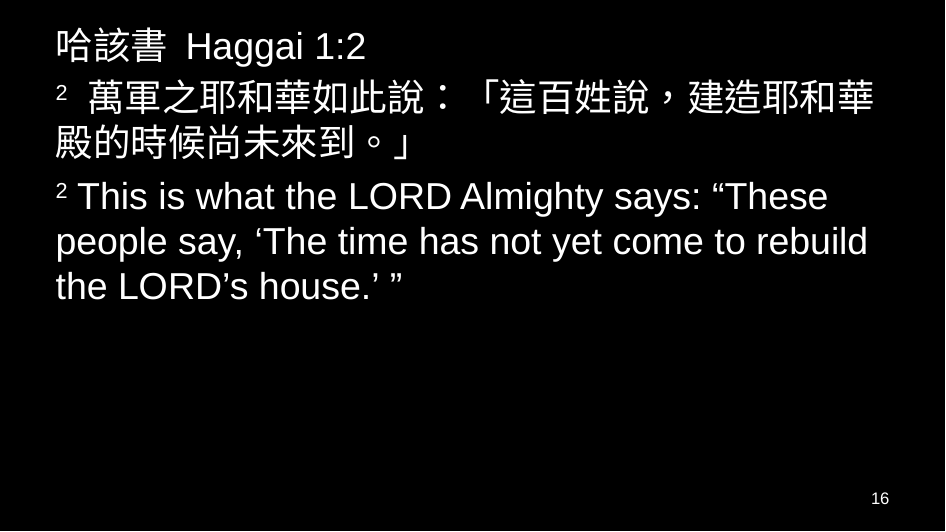

哈該書 Haggai 1:2
2 萬軍之耶和華如此說：「這百姓說，建造耶和華殿的時候尚未來到。」
2 This is what the Lord Almighty says: “These people say, ‘The time has not yet come to rebuild the Lord’s house.’ ”

16